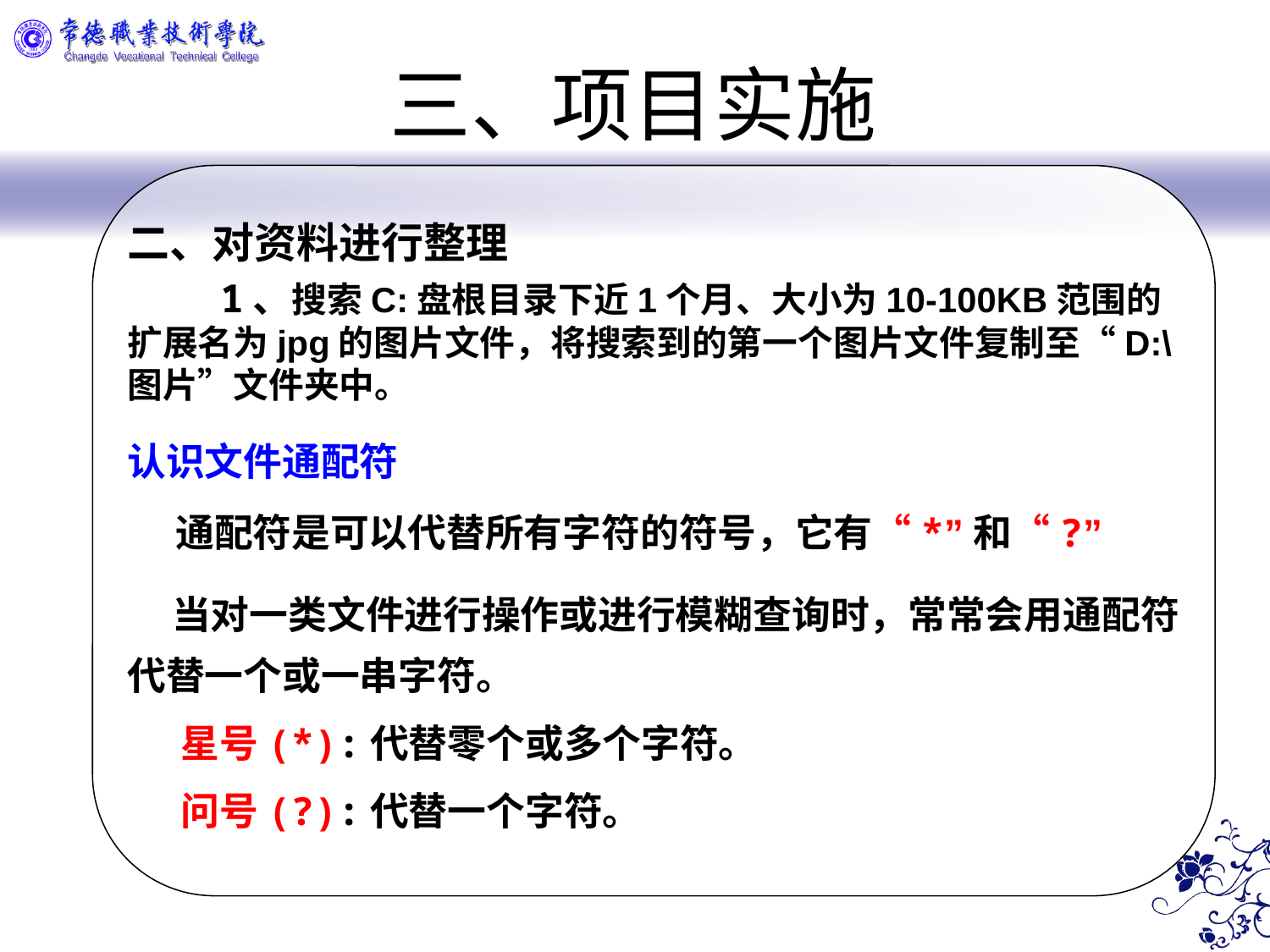

# 三、项目实施

二、对资料进行整理
    1、搜索C:盘根目录下近1个月、大小为10-100KB范围的扩展名为jpg的图片文件，将搜索到的第一个图片文件复制至“D:\图片”文件夹中。
认识文件通配符
    通配符是可以代替所有字符的符号，它有“*”和“?”
    当对一类文件进行操作或进行模糊查询时，常常会用通配符代替一个或一串字符。
     星号(*):代替零个或多个字符。
     问号(?):代替一个字符。